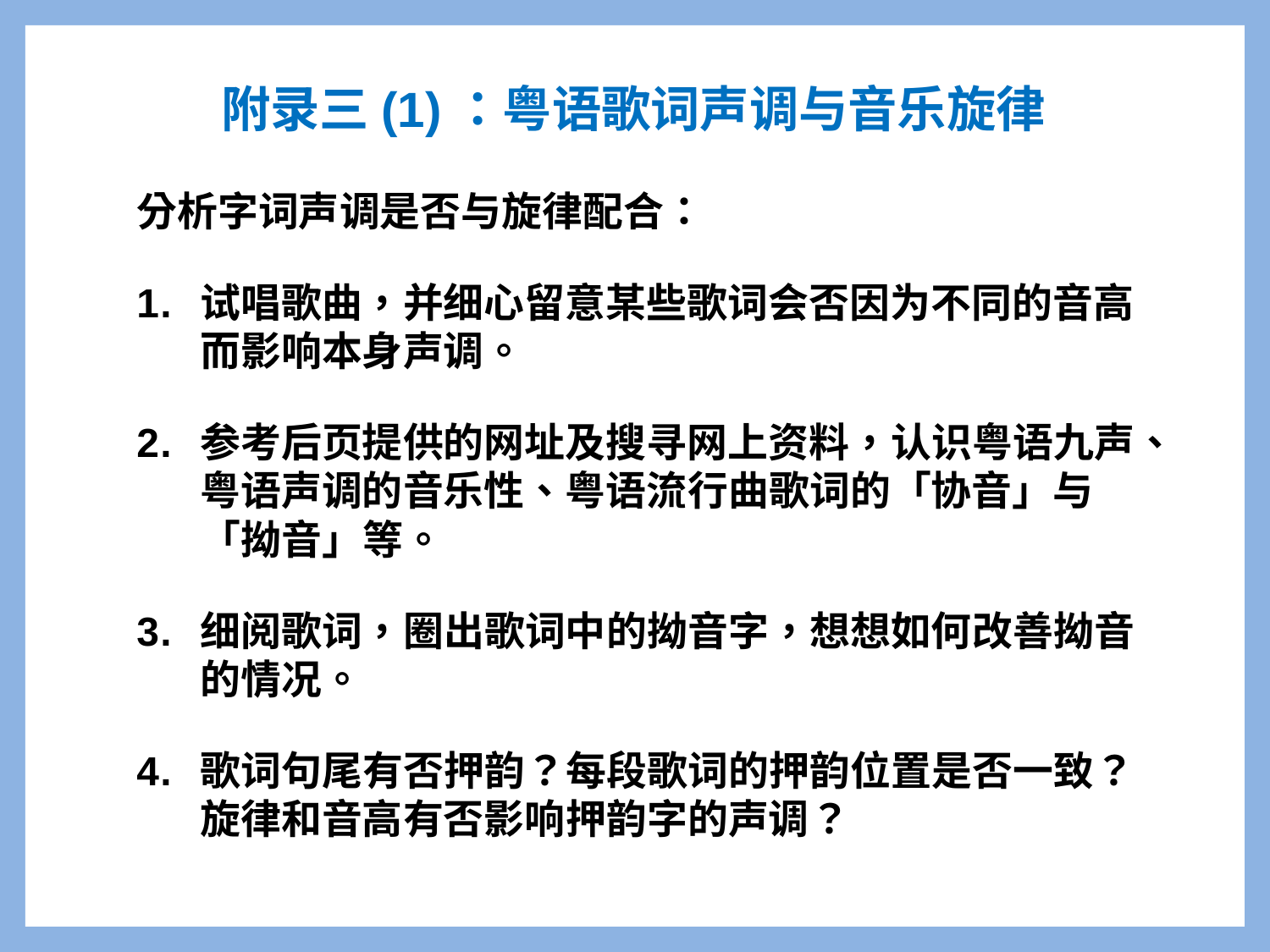

# 附录三(1)：粤语歌词声调与音乐旋律
分析字词声调是否与旋律配合：
试唱歌曲，并细心留意某些歌词会否因为不同的音高而影响本身声调。
参考后页提供的网址及搜寻网上资料，认识粤语九声、粤语声调的音乐性、粤语流行曲歌词的「协音」与「拗音」等。
细阅歌词，圈出歌词中的拗音字，想想如何改善拗音的情况。
歌词句尾有否押韵？每段歌词的押韵位置是否一致？旋律和音高有否影响押韵字的声调？